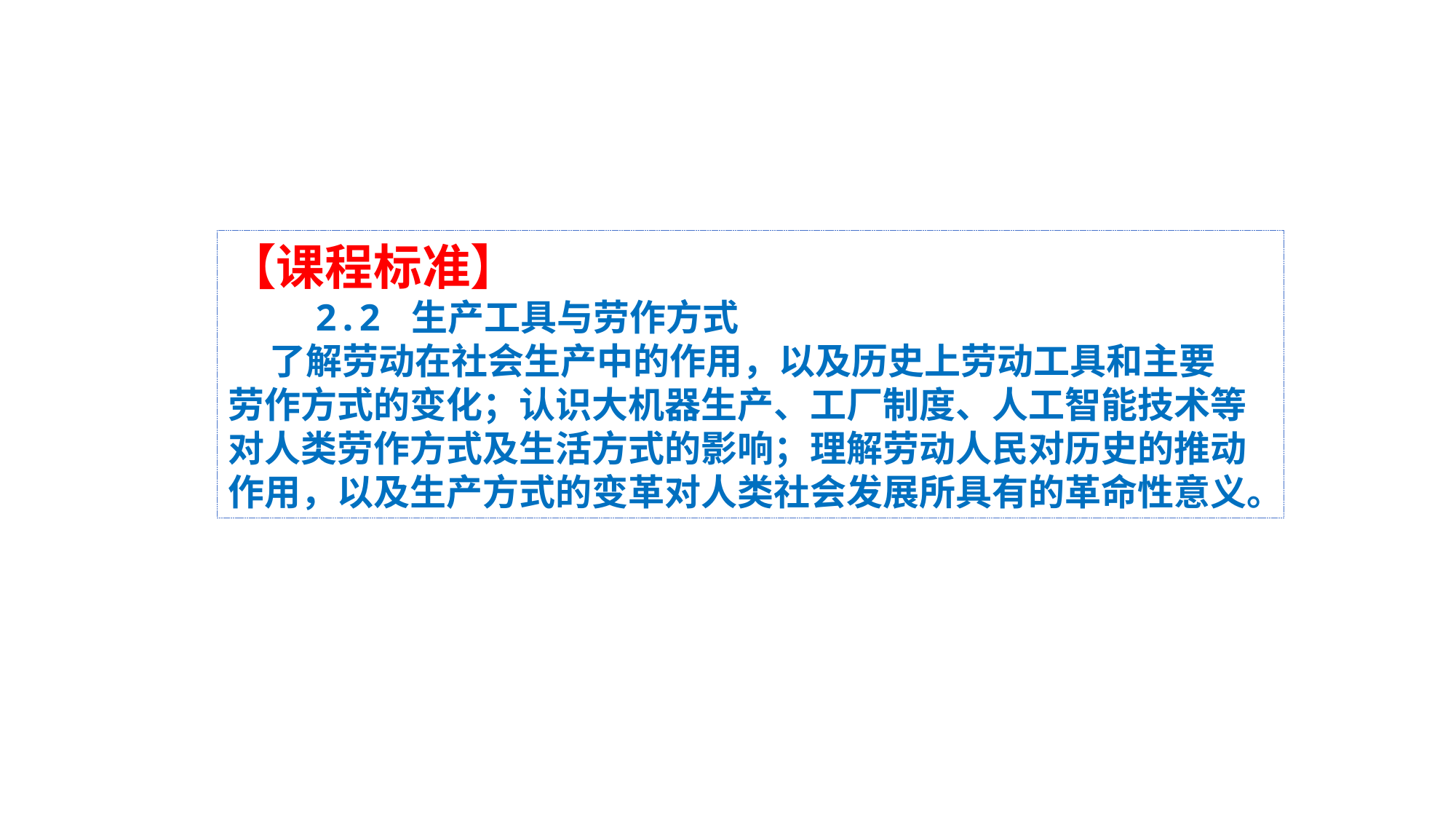

【课程标准】
    2.2 生产工具与劳作方式
    了解劳动在社会生产中的作用，以及历史上劳动工具和主要
劳作方式的变化；认识大机器生产、工厂制度、人工智能技术等
对人类劳作方式及生活方式的影响；理解劳动人民对历史的推动
作用，以及生产方式的变革对人类社会发展所具有的革命性意义。